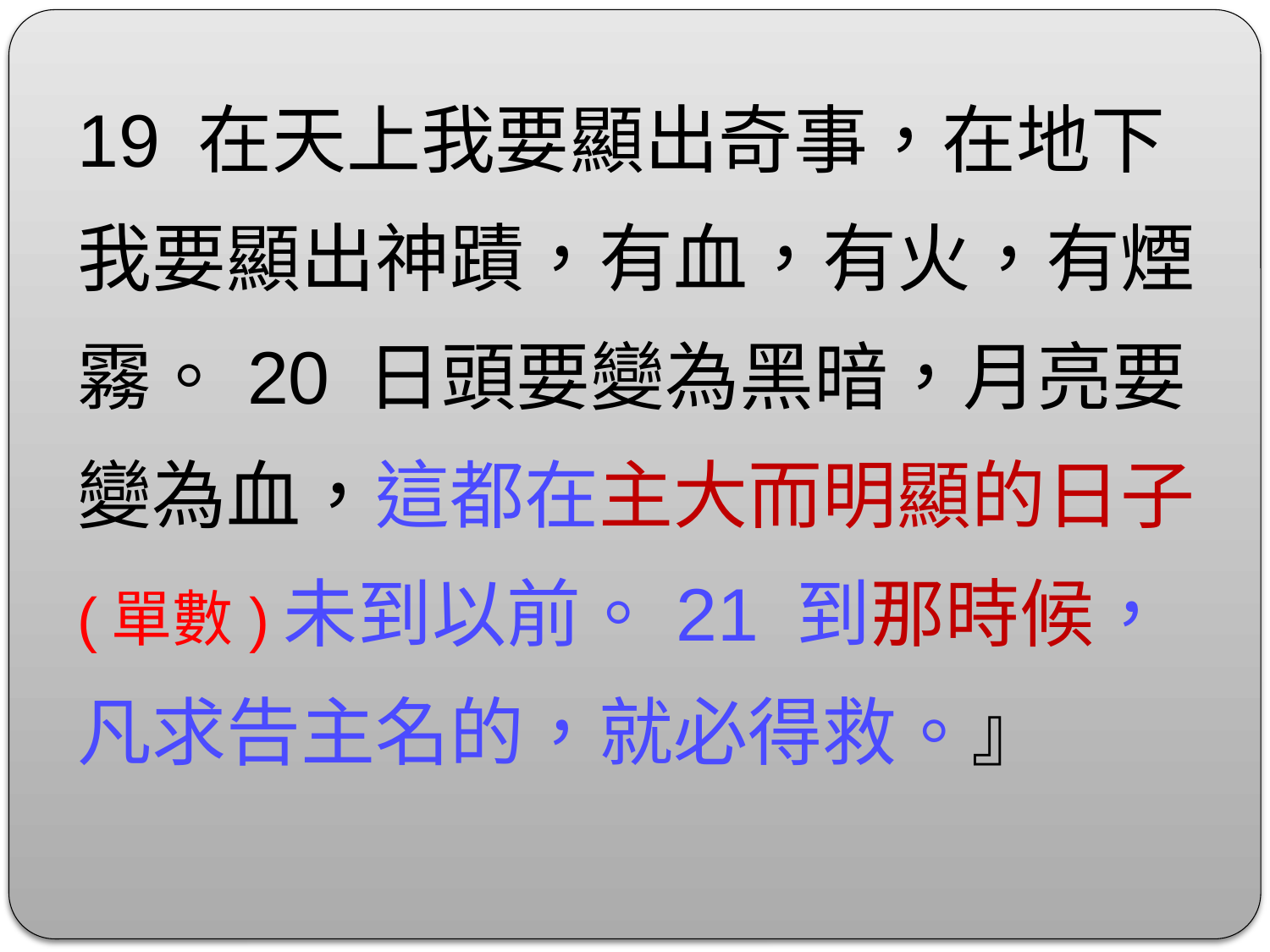

19 在天上我要顯出奇事，在地下我要顯出神蹟，有血，有火，有煙霧。20 日頭要變為黑暗，月亮要變為血，這都在主大而明顯的日子(單數)未到以前。21 到那時候，凡求告主名的，就必得救。』